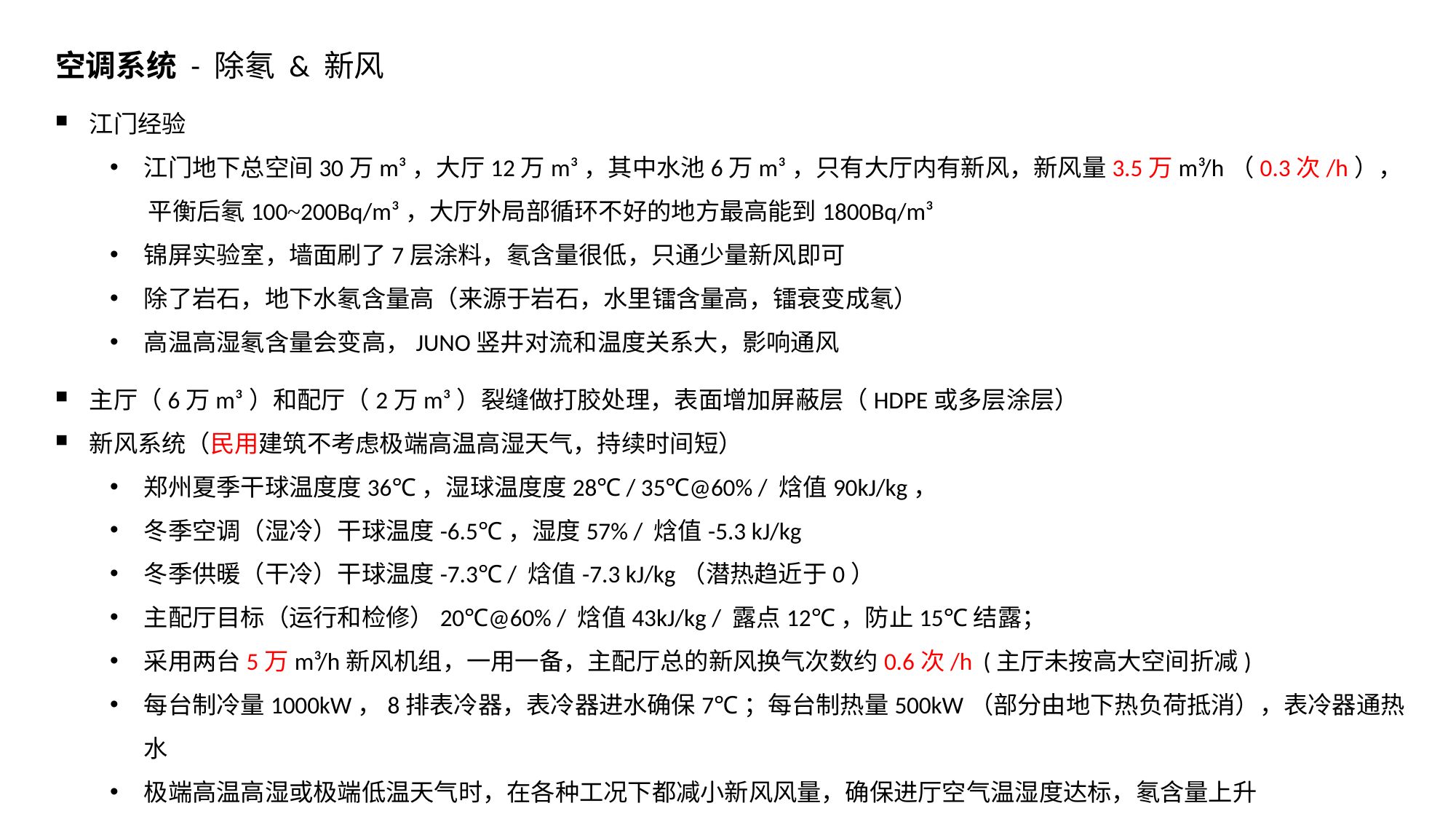

空调系统 - 除氡 & 新风
江门经验
江门地下总空间30万m³，大厅12万m³，其中水池6万m³，只有大厅内有新风，新风量3.5万m³/h（0.3次/h），
      平衡后氡100~200Bq/m³，大厅外局部循环不好的地方最高能到1800Bq/m³
锦屏实验室，墙面刷了7层涂料，氡含量很低，只通少量新风即可
除了岩石，地下水氡含量高（来源于岩石，水里镭含量高，镭衰变成氡）
高温高湿氡含量会变高，JUNO竖井对流和温度关系大，影响通风
主厅（6万m³）和配厅（2万m³）裂缝做打胶处理，表面增加屏蔽层（HDPE或多层涂层）
新风系统（民用建筑不考虑极端高温高湿天气，持续时间短）
郑州夏季干球温度度36℃，湿球温度度28℃ / 35℃@60% / 焓值90kJ/kg，
冬季空调（湿冷）干球温度-6.5℃，湿度57% / 焓值-5.3 kJ/kg​
冬季供暖（干冷）干球温度-7.3℃ / 焓值-7.3 kJ/kg​（潜热趋近于0）
主配厅目标（运行和检修）20℃@60% / 焓值43kJ/kg / 露点12℃，防止15℃结露；
采用两台5万m³/h新风机组，一用一备，主配厅总的新风换气次数约0.6次/h  (主厅未按高大空间折减)
每台制冷量1000kW，8排表冷器，表冷器进水确保7℃；每台制热量500kW（部分由地下热负荷抵消），表冷器通热水
极端高温高湿或极端低温天气时，在各种工况下都减小新风风量，确保进厅空气温湿度达标，氡含量上升
降新风风量，上下井风管尺寸变小